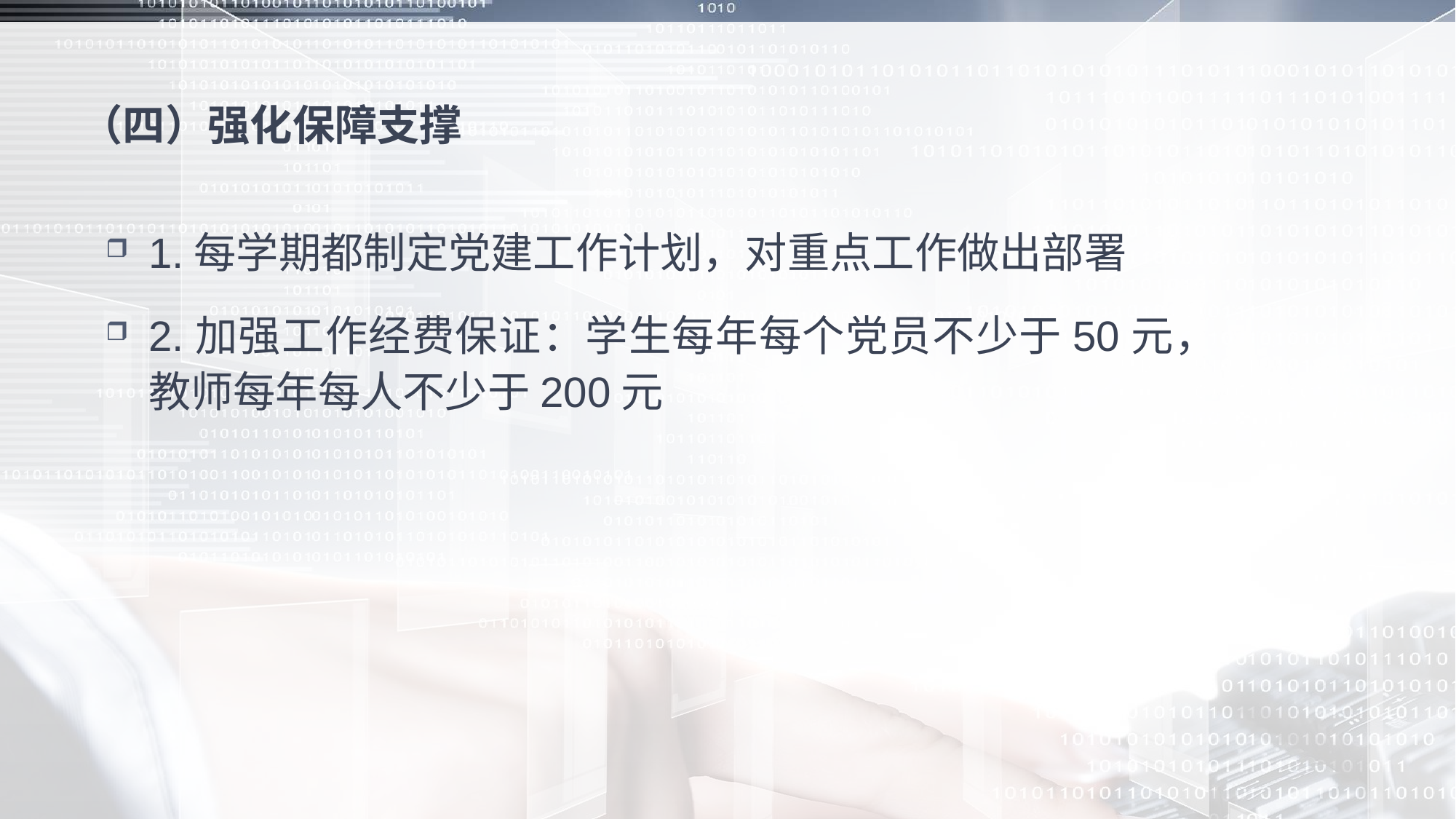

# （四）强化保障支撑
1.每学期都制定党建工作计划，对重点工作做出部署
2.加强工作经费保证：学生每年每个党员不少于50元，教师每年每人不少于200元